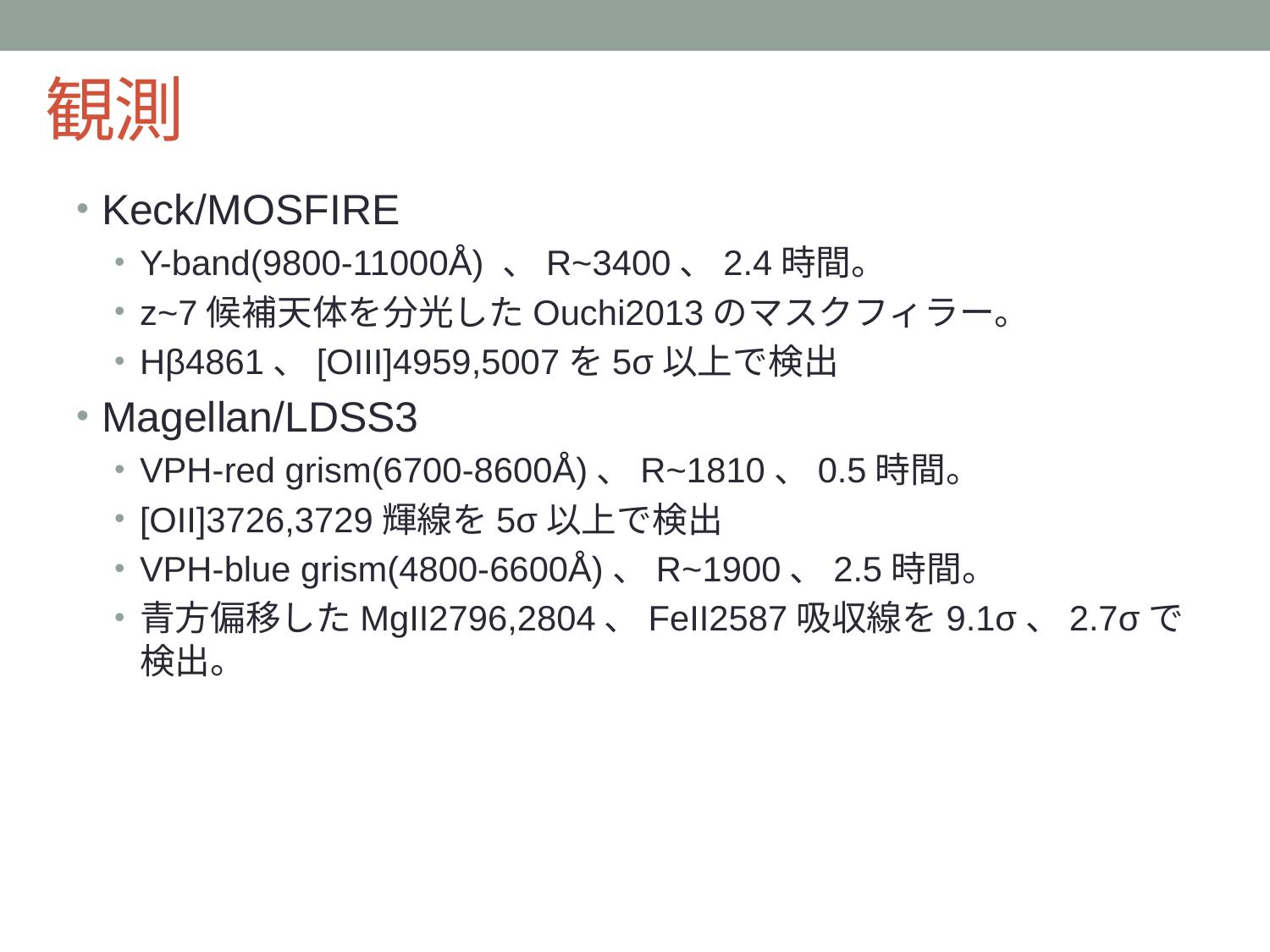

# 観測
Keck/MOSFIRE
Y-band(9800-11000Å) 、R~3400、2.4時間。
z~7候補天体を分光したOuchi2013のマスクフィラー。
Hβ4861、[OIII]4959,5007を5σ以上で検出
Magellan/LDSS3
VPH-red grism(6700-8600Å)、R~1810、0.5時間。
[OII]3726,3729輝線を5σ以上で検出
VPH-blue grism(4800-6600Å)、R~1900、2.5時間。
青方偏移したMgII2796,2804、FeII2587吸収線を9.1σ、2.7σで検出。